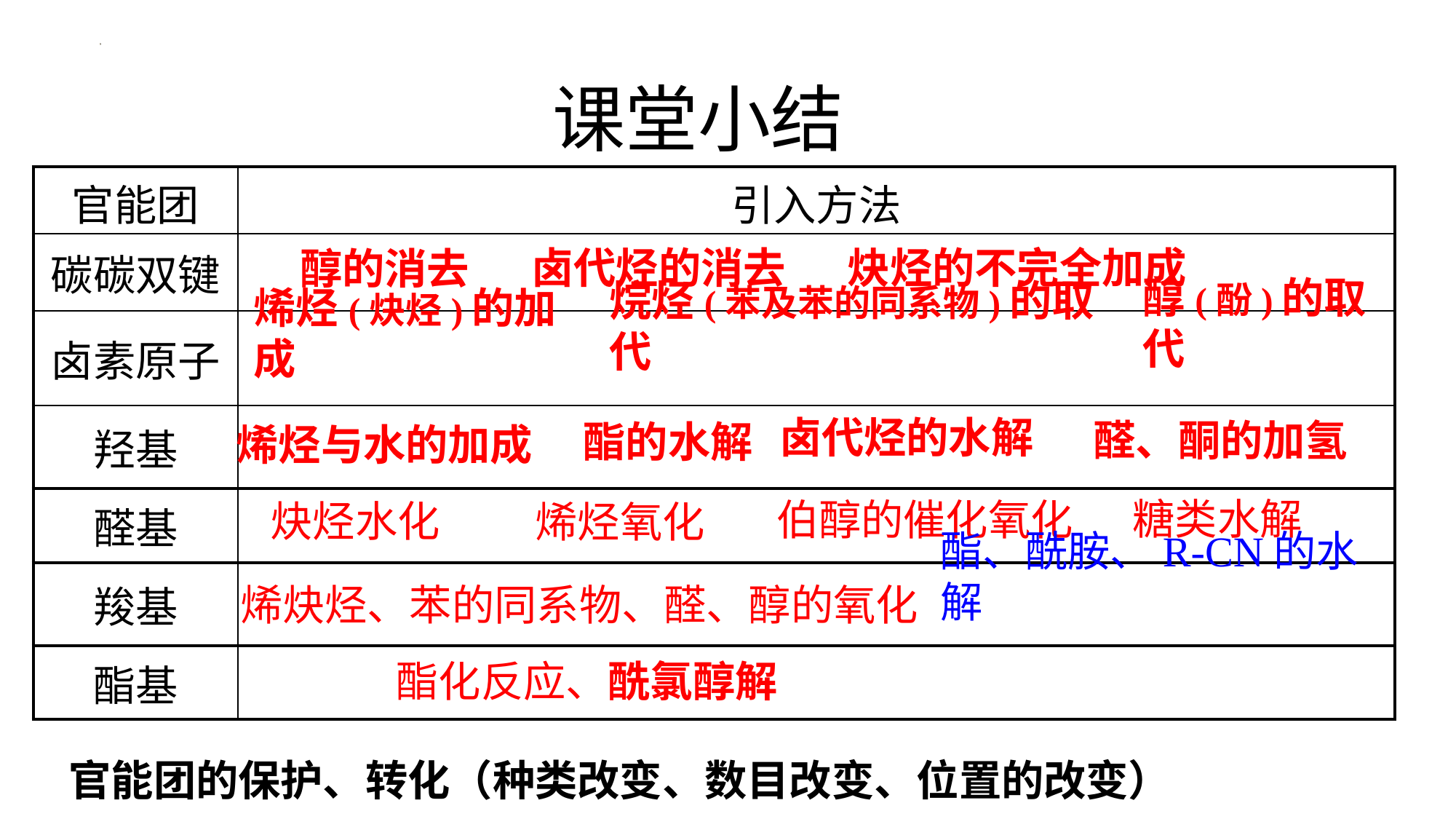

课堂小结
| 官能团 | 引入方法 |
| --- | --- |
| 碳碳双键 |  |
| 卤素原子 |  |
| 羟基 |  |
| 醛基 |  |
| 羧基 |  |
| 酯基 |  |
卤代烃的消去
炔烃的不完全加成
醇的消去
醇(酚)的取代
烷烃(苯及苯的同系物)的取代
烯烃(炔烃)的加成
卤代烃的水解
醛、酮的加氢
酯的水解
烯烃与水的加成
糖类水解
伯醇的催化氧化
炔烃水化
烯烃氧化
酯、酰胺、R-CN的水解
烯炔烃、苯的同系物、醛、醇的氧化
酯化反应、酰氯醇解
官能团的保护、转化（种类改变、数目改变、位置的改变）